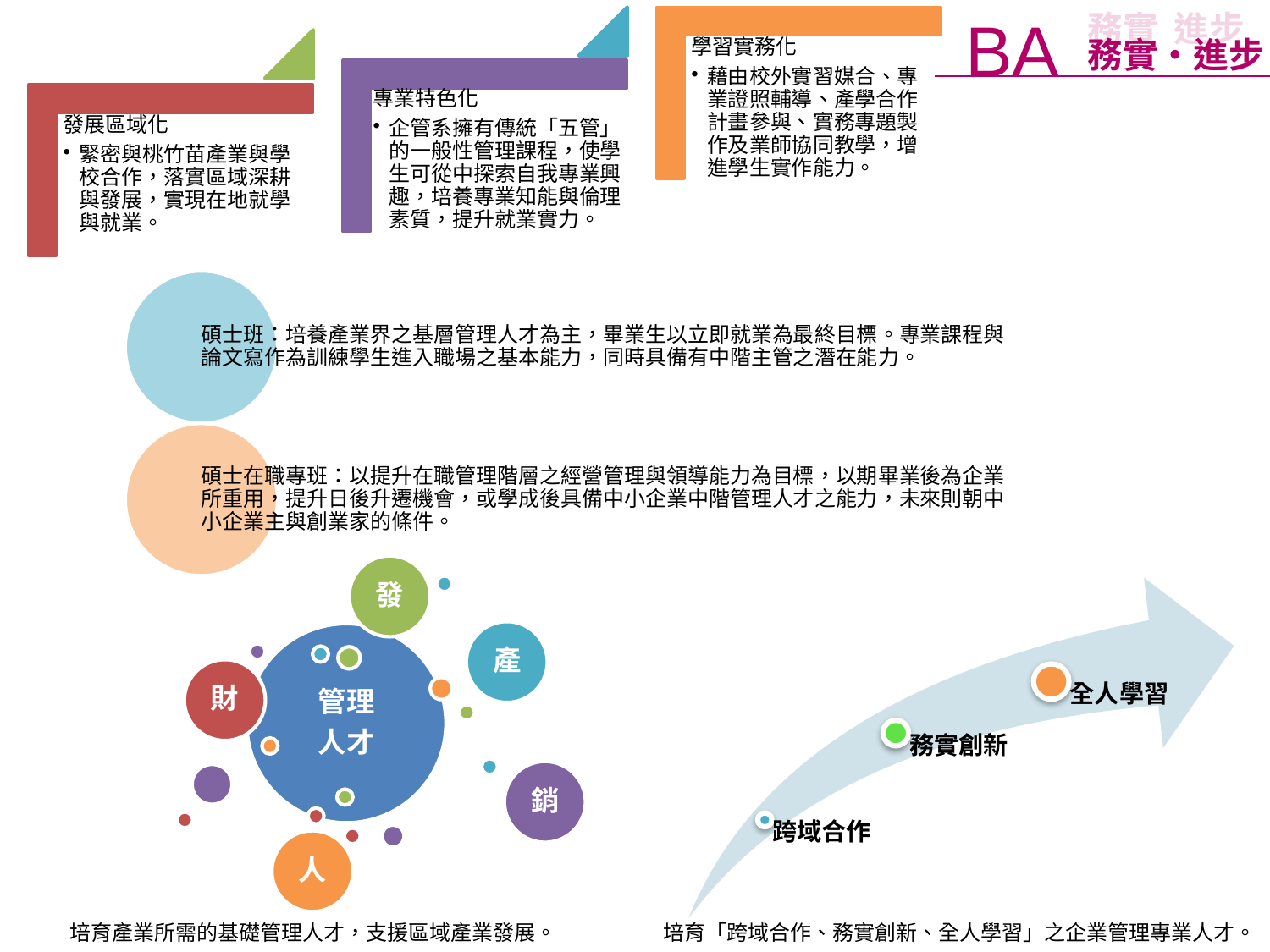

發展區域化
緊密與桃竹苗產業與學校合作，落實區域深耕與發展，實現在地就學與就業。
專業特色化
企管系擁有傳統「五管」的一般性管理課程，使學生可從中探索自我專業興趣，培養專業知能與倫理素質，提升就業實力。
學習實務化
藉由校外實習媒合、專業證照輔導、產學合作計畫參與、實務專題製作及業師協同教學，增進學生實作能力。
碩士班：培養產業界之基層管理人才為主，畢業生以立即就業為最終目標。專業課程與論文寫作為訓練學生進入職場之基本能力，同時具備有中階主管之潛在能力。
碩士在職專班：以提升在職管理階層之經營管理與領導能力為目標，以期畢業後為企業所重用，提升日後升遷機會，或學成後具備中小企業中階管理人才之能力，未來則朝中小企業主與創業家的條件。
跨域合作
務實創新
全人學習
管理
人才
財
產
銷
人
發
培育「跨域合作、務實創新、全人學習」之企業管理專業人才。
培育產業所需的基礎管理人才，支援區域產業發展。